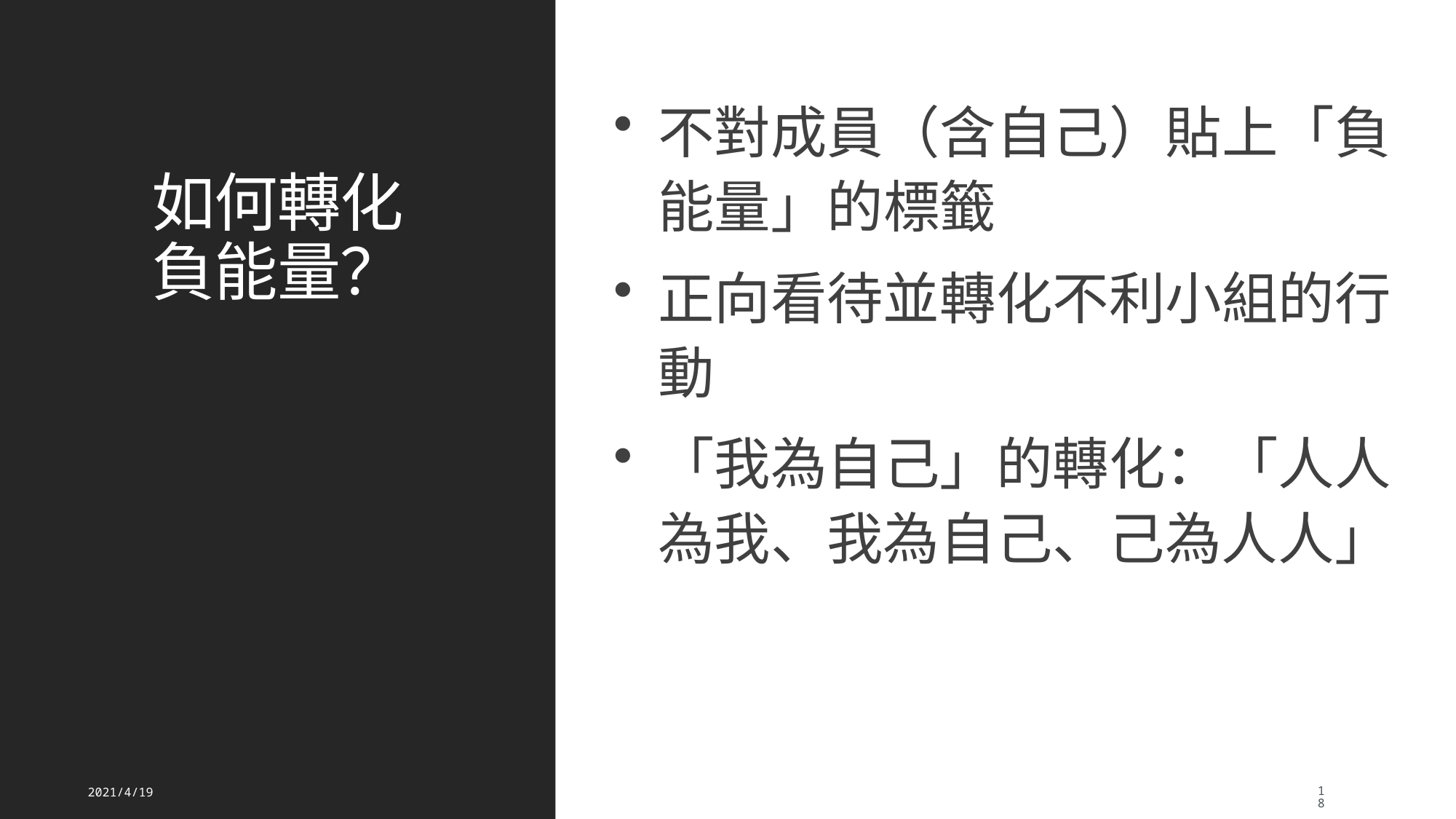

# 如何轉化
負能量？
不對成員（含自己）貼上「負能量」的標籤
正向看待並轉化不利小組的行動
「我為自己」的轉化：「人人為我、我為自己、己為人人」
2021/4/19
18